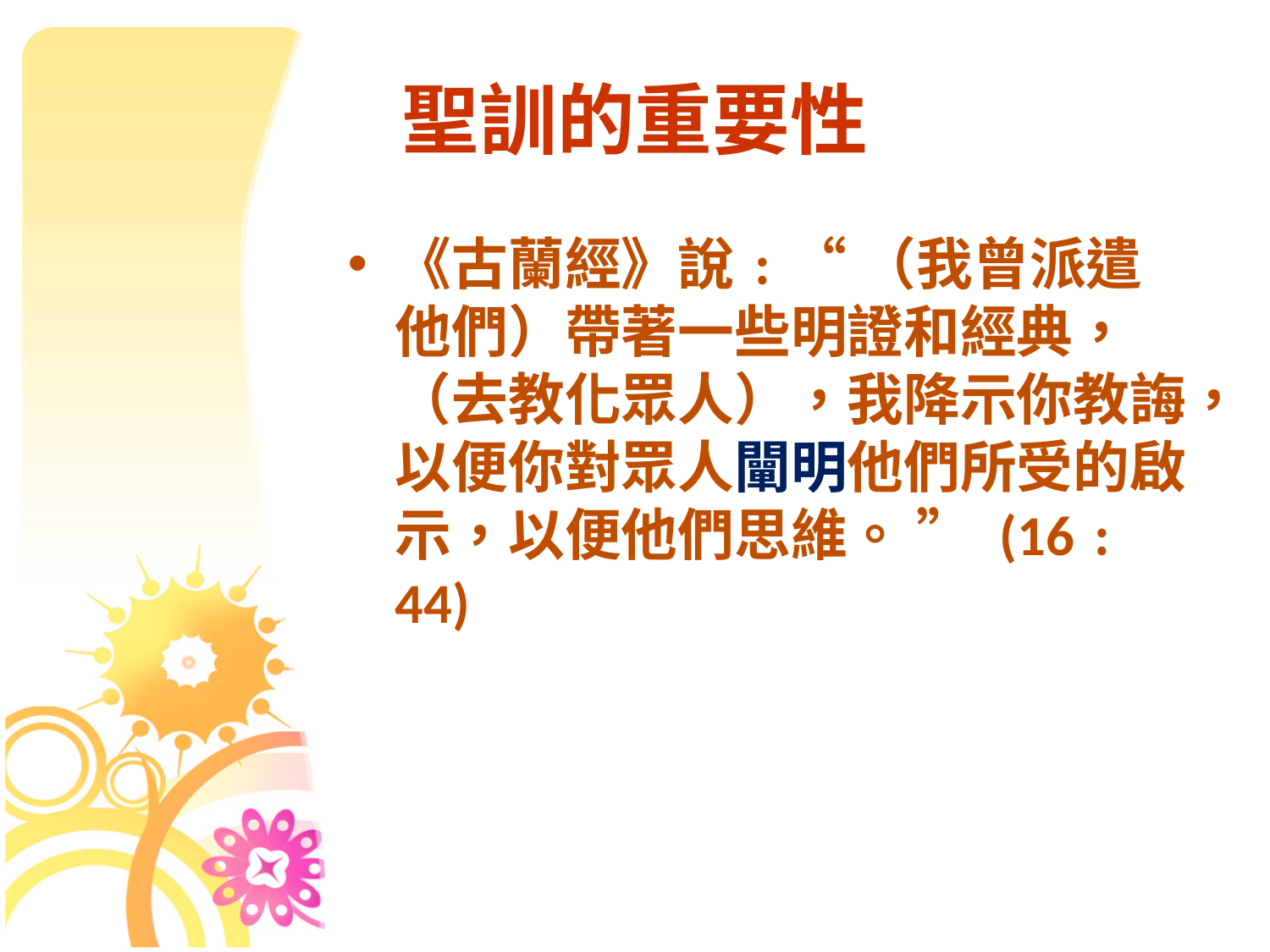

# 聖訓的重要性
《古蘭經》說﹕“ （我曾派遣他們）帶著一些明證和經典，（去教化眾人），我降示你教誨，以便你對眾人闡明他們所受的啟示，以便他們思維。 ” (16﹕44)